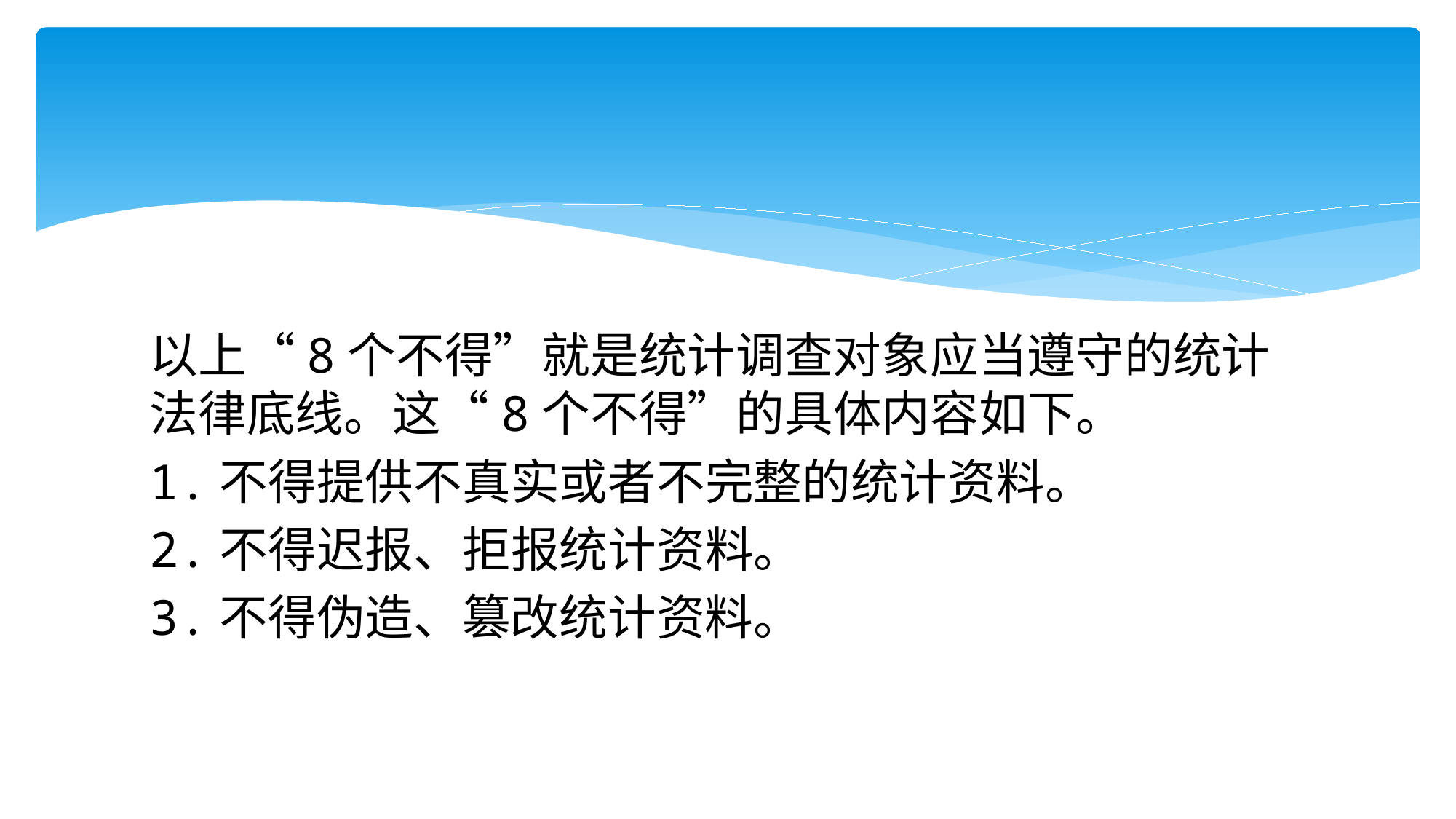

以上“8个不得”就是统计调查对象应当遵守的统计法律底线。这“8个不得”的具体内容如下。
1.不得提供不真实或者不完整的统计资料。
2.不得迟报、拒报统计资料。
3.不得伪造、篡改统计资料。